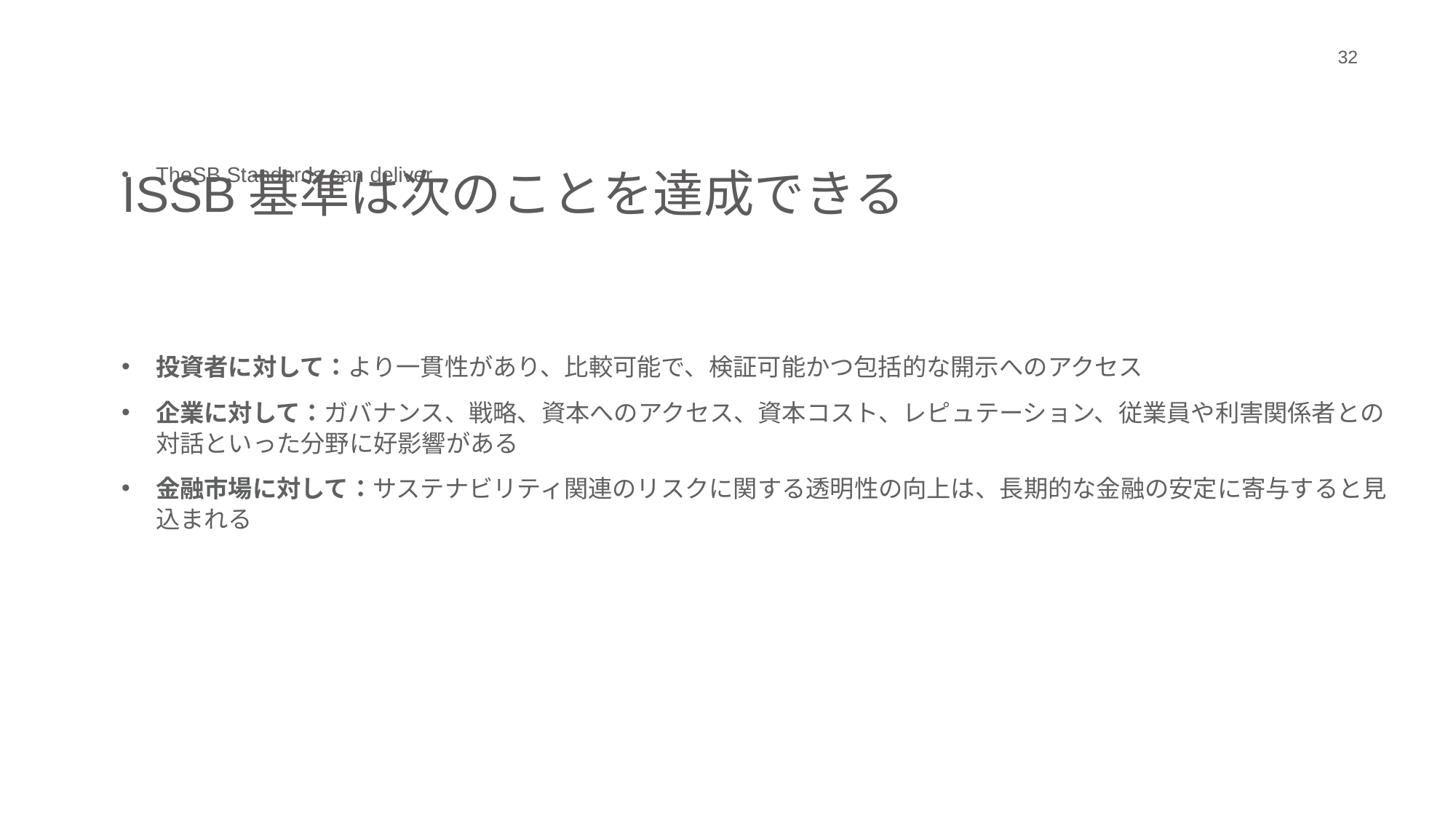

32
ISSB基準は次のことを達成できる

TheSB Standards can deliver
投資者に対して：より一貫性があり、比較可能で、検証可能かつ包括的な開示へのアクセス
企業に対して：ガバナンス、戦略、資本へのアクセス、資本コスト、レピュテーション、従業員や利害関係者との対話といった分野に好影響がある
金融市場に対して：サステナビリティ関連のリスクに関する透明性の向上は、長期的な金融の安定に寄与すると見込まれる